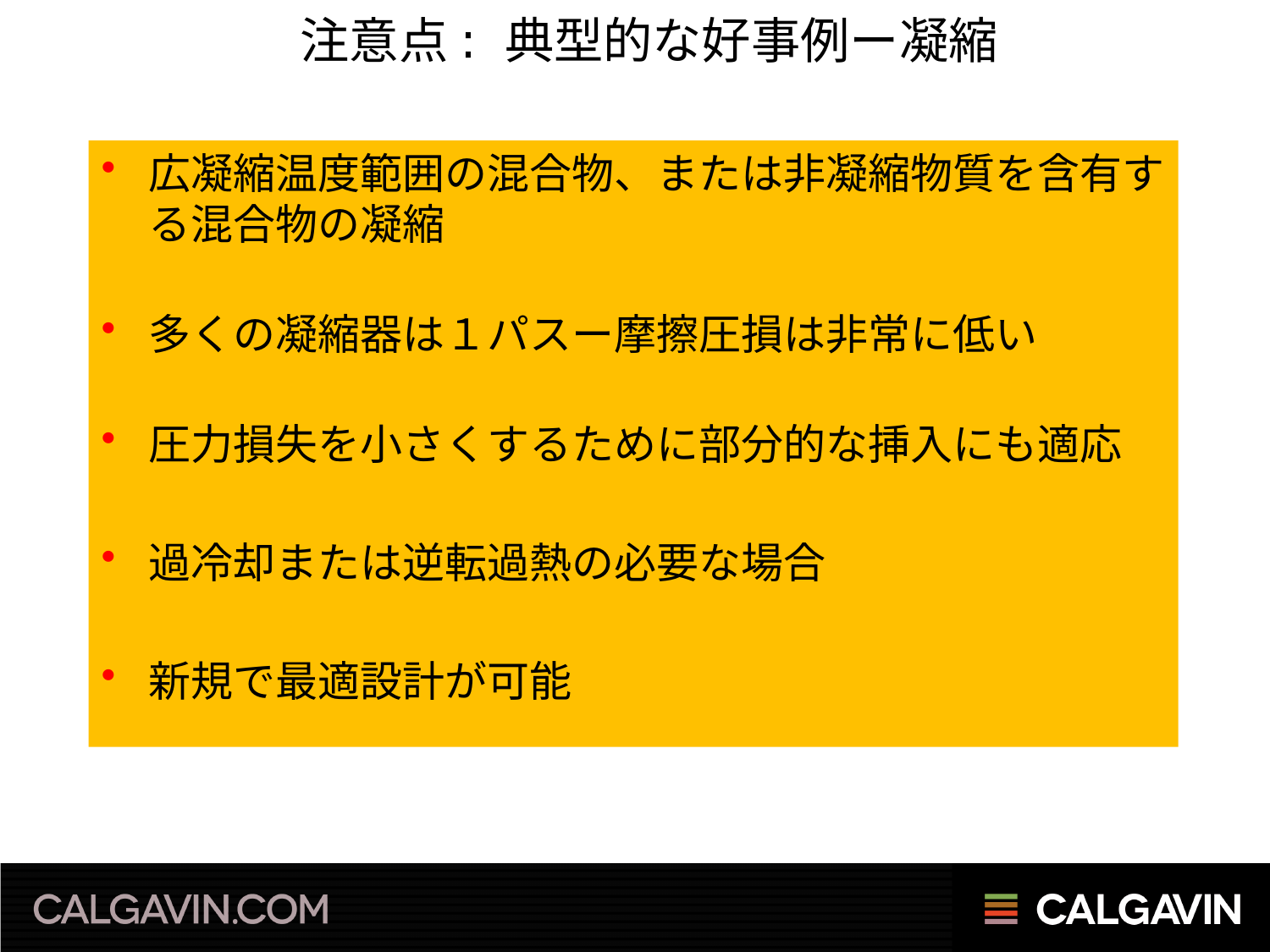

# 注意点: 典型的な好事例ー凝縮
広凝縮温度範囲の混合物、または非凝縮物質を含有する混合物の凝縮
多くの凝縮器は１パスー摩擦圧損は非常に低い
圧力損失を小さくするために部分的な挿入にも適応

過冷却または逆転過熱の必要な場合

新規で最適設計が可能